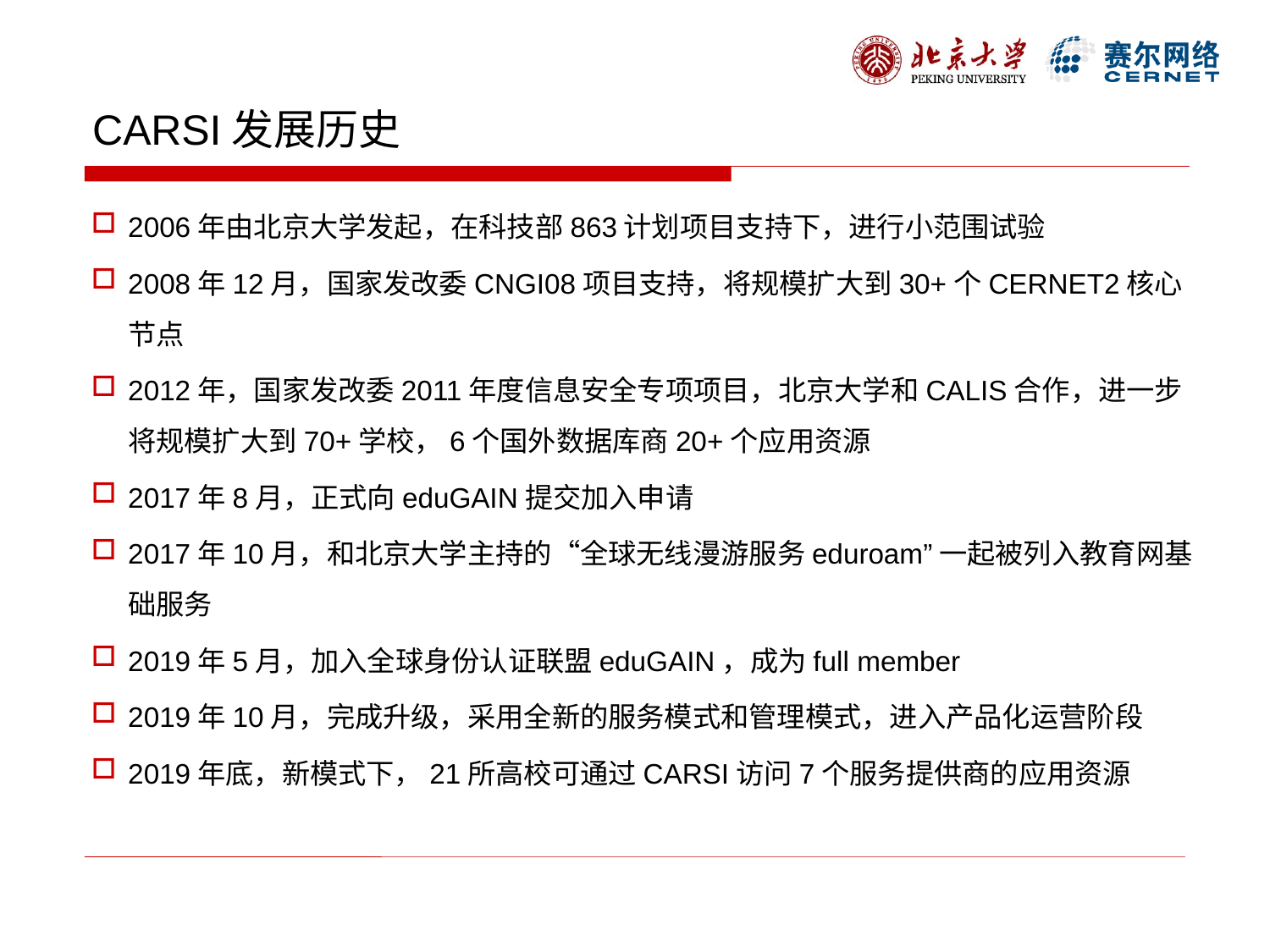

# CARSI发展历史
2006年由北京大学发起，在科技部863计划项目支持下，进行小范围试验
2008年12月，国家发改委CNGI08项目支持，将规模扩大到30+个CERNET2核心节点
2012年，国家发改委2011年度信息安全专项项目，北京大学和CALIS合作，进一步将规模扩大到70+学校，6个国外数据库商20+个应用资源
2017年8月，正式向eduGAIN提交加入申请
2017年10月，和北京大学主持的“全球无线漫游服务eduroam”一起被列入教育网基础服务
2019年5月，加入全球身份认证联盟eduGAIN，成为full member
2019年10月，完成升级，采用全新的服务模式和管理模式，进入产品化运营阶段
2019年底，新模式下，21所高校可通过CARSI访问7个服务提供商的应用资源

5